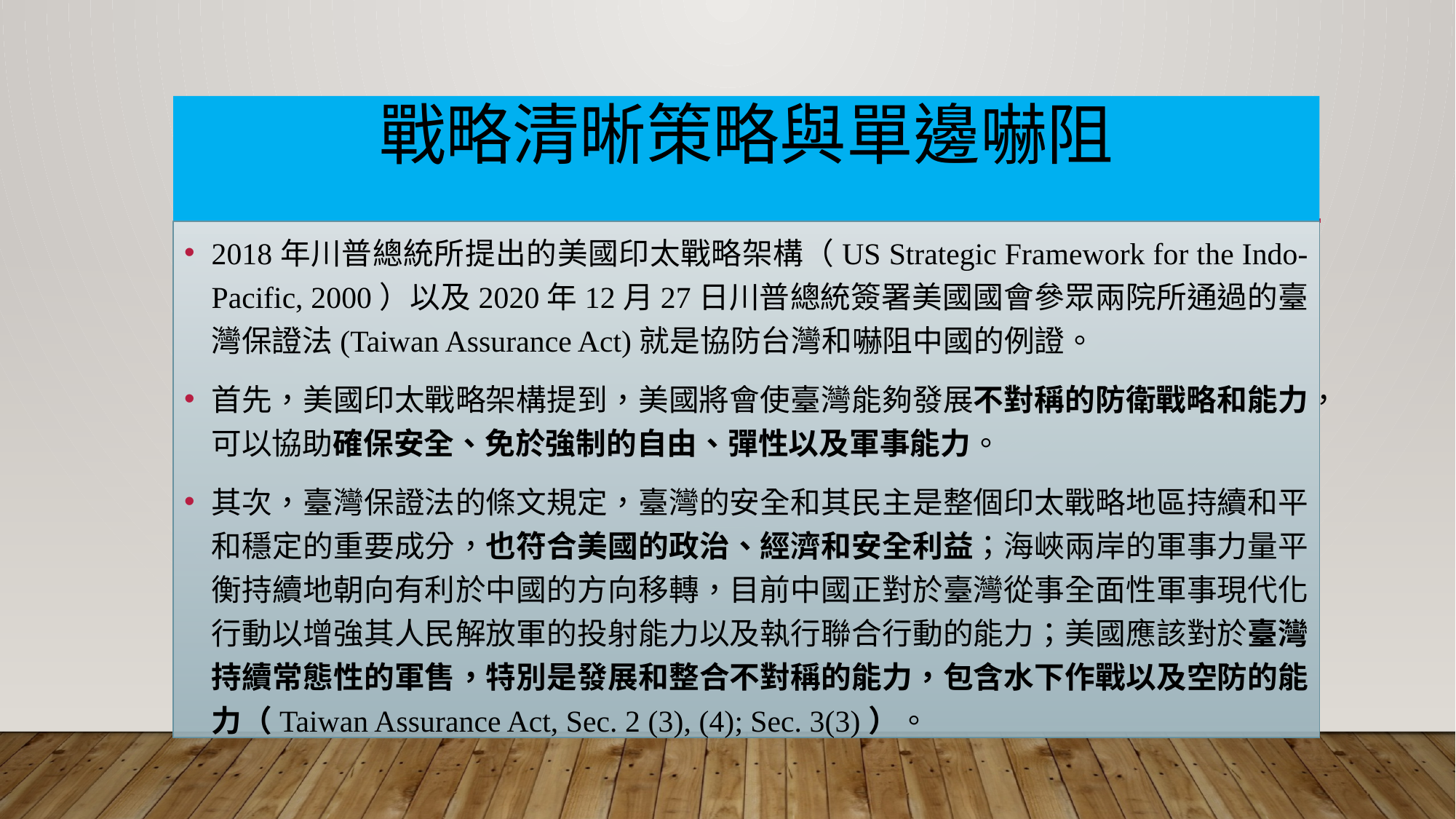

# 戰略清晰策略與單邊嚇阻
2018年川普總統所提出的美國印太戰略架構（US Strategic Framework for the Indo-Pacific, 2000）以及2020年12月27日川普總統簽署美國國會參眾兩院所通過的臺灣保證法(Taiwan Assurance Act)就是協防台灣和嚇阻中國的例證。
首先，美國印太戰略架構提到，美國將會使臺灣能夠發展不對稱的防衛戰略和能力，可以協助確保安全、免於強制的自由、彈性以及軍事能力。
其次，臺灣保證法的條文規定，臺灣的安全和其民主是整個印太戰略地區持續和平和穩定的重要成分，也符合美國的政治、經濟和安全利益；海峽兩岸的軍事力量平衡持續地朝向有利於中國的方向移轉，目前中國正對於臺灣從事全面性軍事現代化行動以增強其人民解放軍的投射能力以及執行聯合行動的能力；美國應該對於臺灣持續常態性的軍售，特別是發展和整合不對稱的能力，包含水下作戰以及空防的能力（Taiwan Assurance Act, Sec. 2 (3), (4); Sec. 3(3)）。